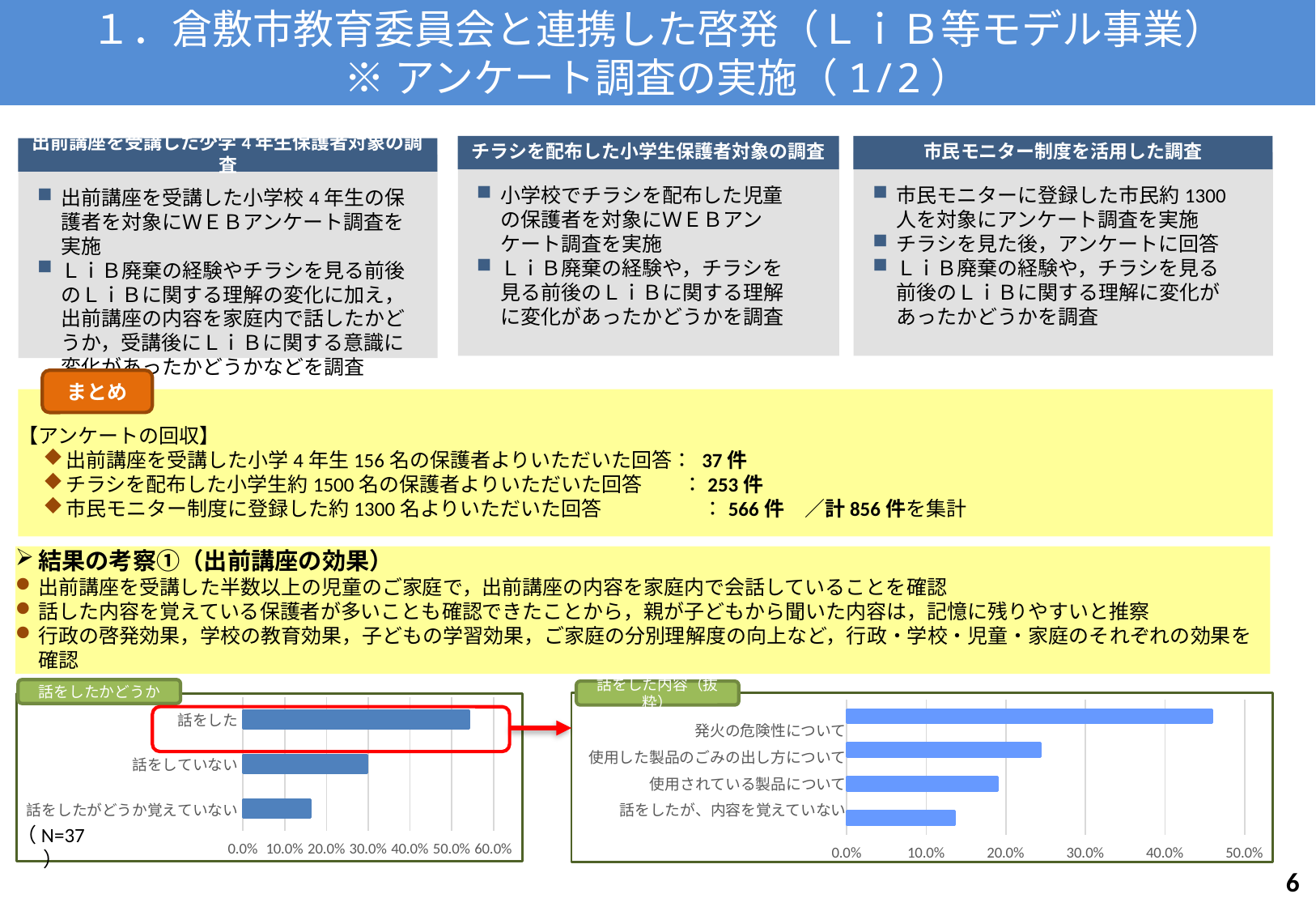

１．倉敷市教育委員会と連携した啓発（ＬｉＢ等モデル事業）
※アンケート調査の実施（1/2）
チラシを配布した小学生保護者対象の調査
市民モニター制度を活用した調査
出前講座を受講した少学4年生保護者対象の調査

小学校でチラシを配布した児童の保護者を対象にＷＥＢアンケート調査を実施
ＬｉＢ廃棄の経験や，チラシを見る前後のＬｉＢに関する理解に変化があったかどうかを調査
市民モニターに登録した市民約1300人を対象にアンケート調査を実施
チラシを見た後，アンケートに回答
ＬｉＢ廃棄の経験や，チラシを見る前後のＬｉＢに関する理解に変化があったかどうかを調査
出前講座を受講した小学校4年生の保護者を対象にＷＥＢアンケート調査を実施
ＬｉＢ廃棄の経験やチラシを見る前後のＬｉＢに関する理解の変化に加え，出前講座の内容を家庭内で話したかどうか，受講後にＬｉＢに関する意識に変化があったかどうかなどを調査
6
まとめ

【アンケートの回収】
出前講座を受講した小学4年生156名の保護者よりいただいた回答： 37件
チラシを配布した小学生約1500名の保護者よりいただいた回答　　：253件
市民モニター制度に登録した約1300名よりいただいた回答　　　　　：566件　／計856件を集計
結果の考察①（出前講座の効果）
出前講座を受講した半数以上の児童のご家庭で，出前講座の内容を家庭内で会話していることを確認
話した内容を覚えている保護者が多いことも確認できたことから，親が子どもから聞いた内容は，記憶に残りやすいと推察
行政の啓発効果，学校の教育効果，子どもの学習効果，ご家庭の分別理解度の向上など，行政・学校・児童・家庭のそれぞれの効果を確認

話をしたかどうか
話をした内容（抜粋）

### Chart

| Category |  |
|---|---|
| 話をした | 0.5405405405405406 |
| 話をしていない | 0.2972972972972973 |
| 話をしたがどうか覚えていない | 0.16216216216216217 |

### Chart

| Category |  |
|---|---|
| リチウムイオン充電池の発火の危険性について話した | 0.4594594594594595 |
| リチウムイオン充電池を使用した製品のごみの出し方について話した | 0.24324324324324326 |
| リチウムイオン充電池が使用されている製品について話した | 0.1891891891891892 |
| 話をしたが、内容を覚えていない | 0.13513513513513514 |
発火の危険性について
使用した製品のごみの出し方について
使用されている製品について
話をしたが、内容を覚えていない
（N=37）